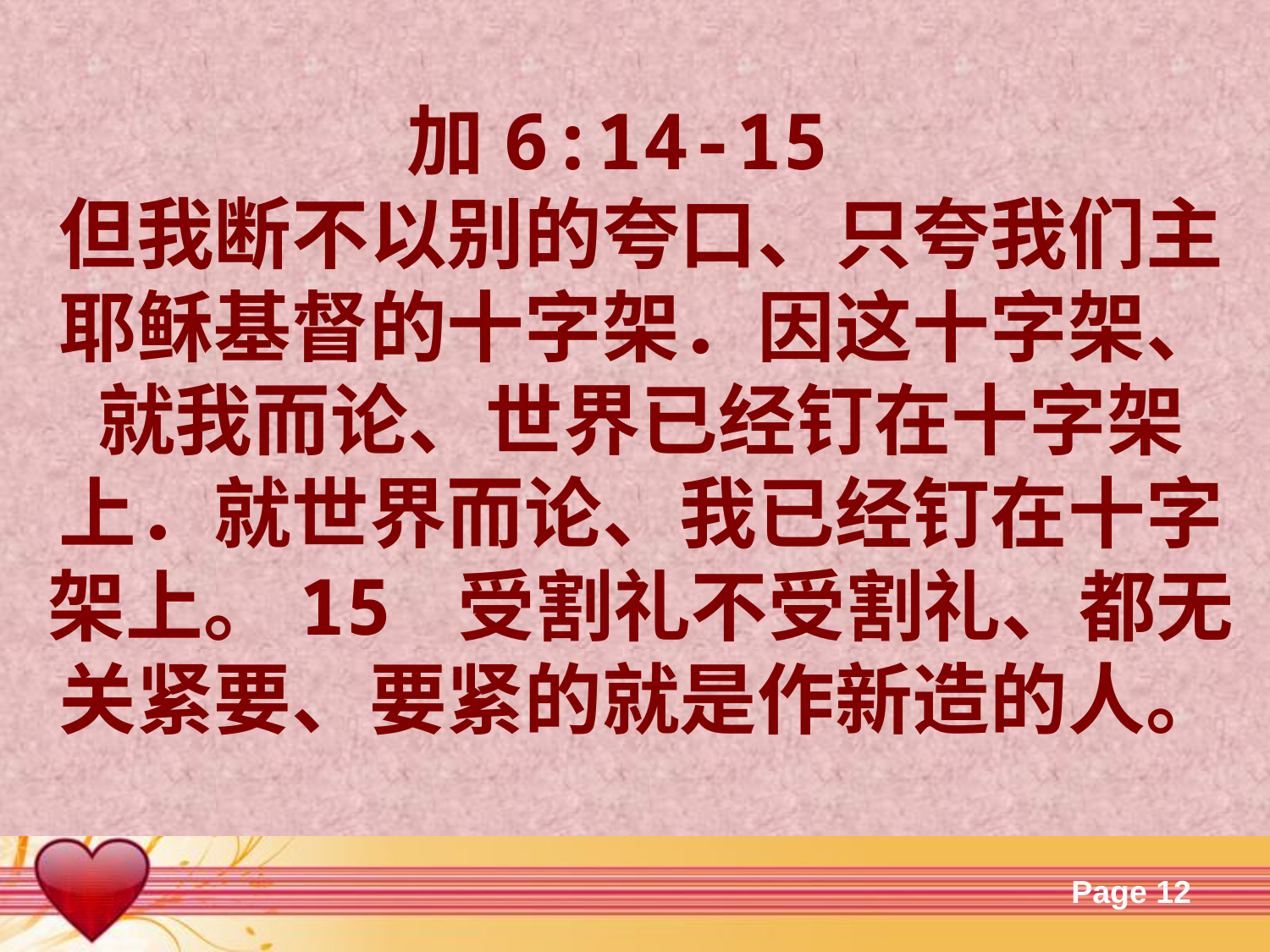

加6:14-15
但我断不以别的夸口、只夸我们主耶稣基督的十字架．因这十字架、就我而论、世界已经钉在十字架上．就世界而论、我已经钉在十字架上。15 受割礼不受割礼、都无关紧要、要紧的就是作新造的人。